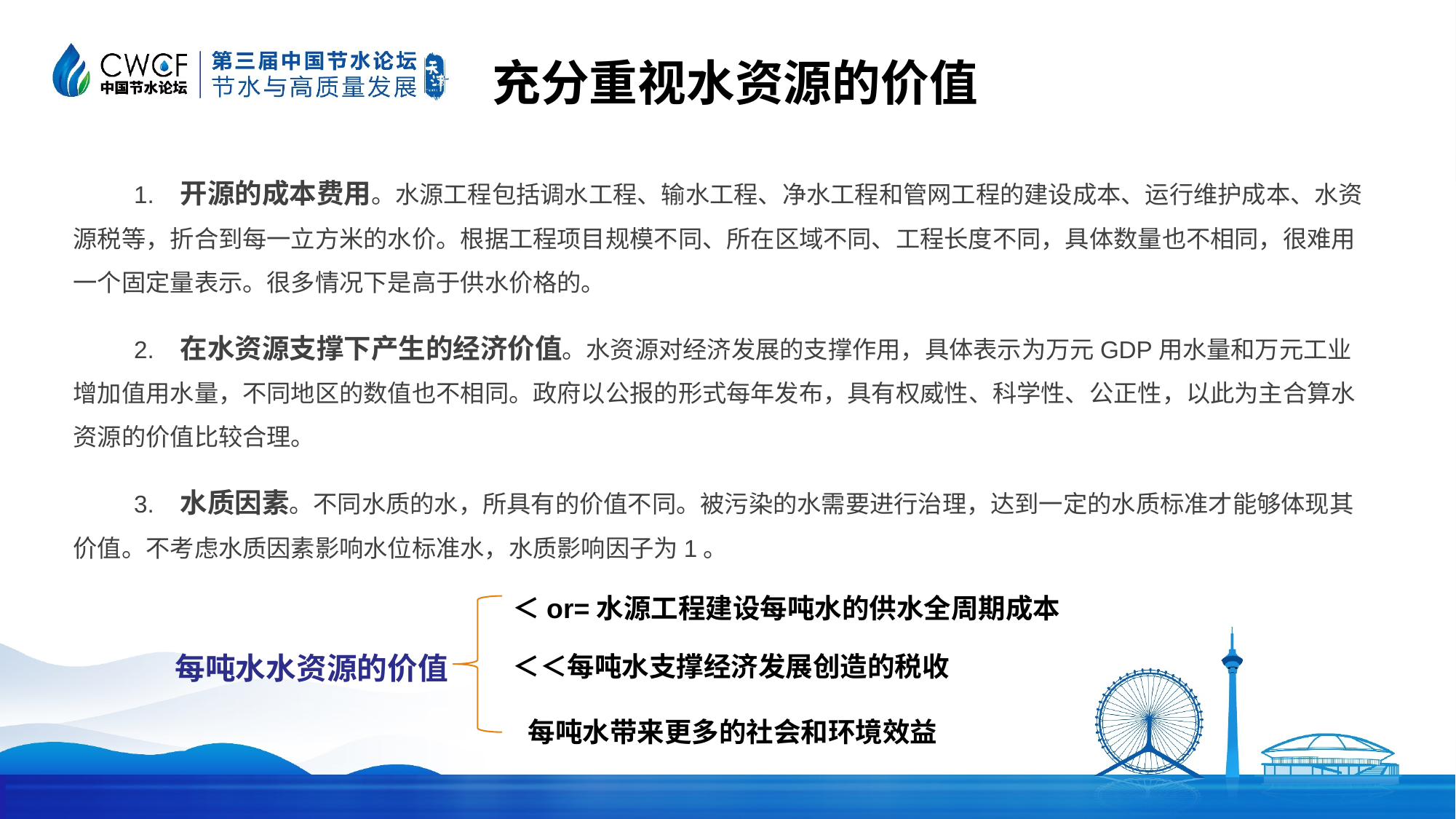

充分重视水资源的价值
         1.   开源的成本费用。水源工程包括调水工程、输水工程、净水工程和管网工程的建设成本、运行维护成本、水资源税等，折合到每一立方米的水价。根据工程项目规模不同、所在区域不同、工程长度不同，具体数量也不相同，很难用一个固定量表示。很多情况下是高于供水价格的。
         2.   在水资源支撑下产生的经济价值。水资源对经济发展的支撑作用，具体表示为万元GDP用水量和万元工业增加值用水量，不同地区的数值也不相同。政府以公报的形式每年发布，具有权威性、科学性、公正性，以此为主合算水资源的价值比较合理。
         3.   水质因素。不同水质的水，所具有的价值不同。被污染的水需要进行治理，达到一定的水质标准才能够体现其价值。不考虑水质因素影响水位标准水，水质影响因子为1。
＜or=水源工程建设每吨水的供水全周期成本

每吨水水资源的价值
＜＜每吨水支撑经济发展创造的税收
每吨水带来更多的社会和环境效益